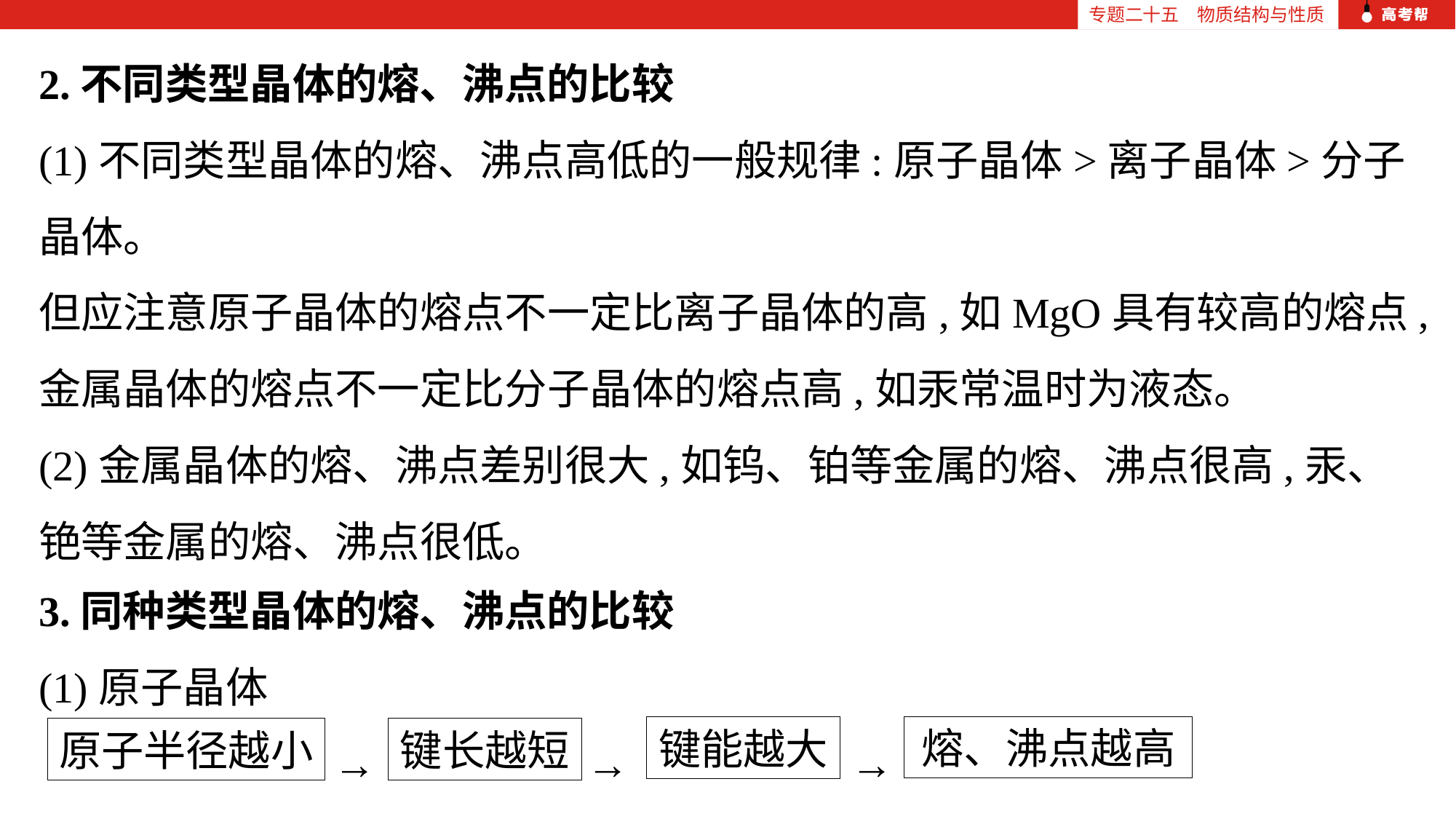

专题二十五　物质结构与性质
2.不同类型晶体的熔、沸点的比较
(1)不同类型晶体的熔、沸点高低的一般规律:原子晶体>离子晶体>分子晶体。
但应注意原子晶体的熔点不一定比离子晶体的高,如MgO具有较高的熔点,金属晶体的熔点不一定比分子晶体的熔点高,如汞常温时为液态。
(2)金属晶体的熔、沸点差别很大,如钨、铂等金属的熔、沸点很高,汞、铯等金属的熔、沸点很低。
3.同种类型晶体的熔、沸点的比较
(1)原子晶体
                            →                    →                     →
熔、沸点越高
键能越大
原子半径越小
键长越短